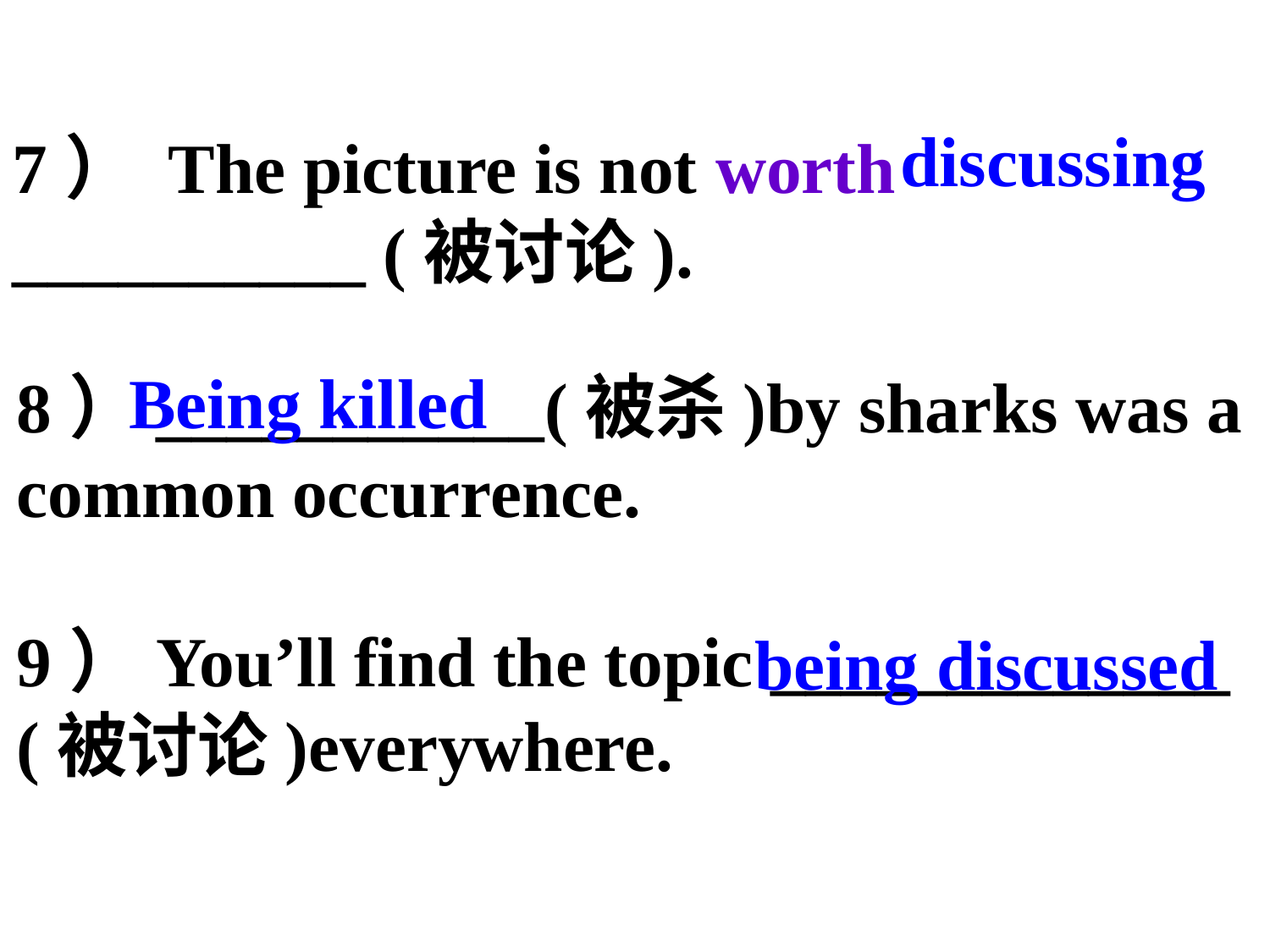

discussing
7） The picture is not worth __________ (被讨论).

Being killed
8）___________(被杀)by sharks was a common occurrence.

9）You’ll find the topic _____________ (被讨论)everywhere.
being discussed